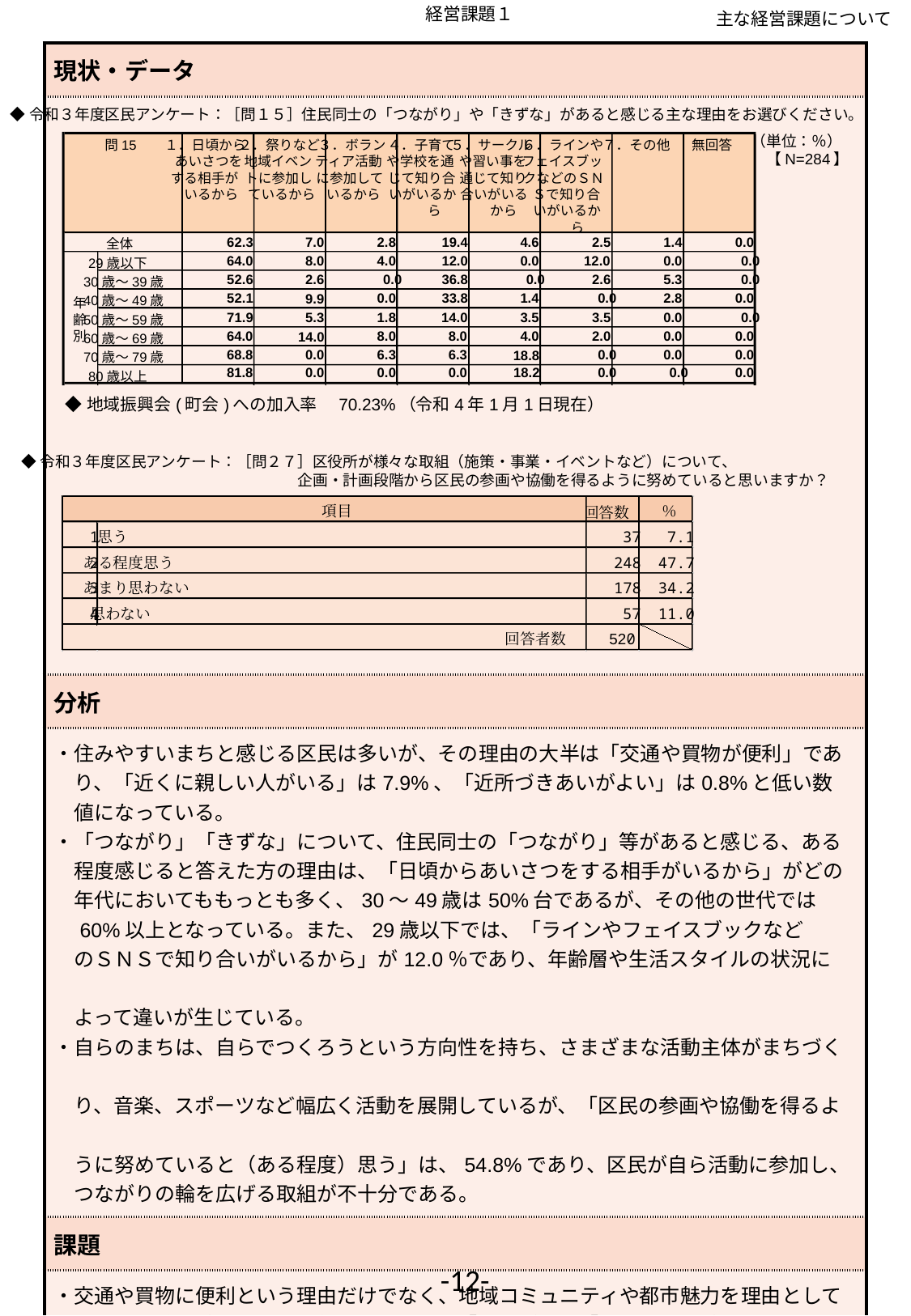

経営課題１
主な経営課題について
| 現状・データ |
| --- |
| ◆地域振興会(町会)への加入率　70.23%（令和4年1月1日現在） |
| 分析 |
| ・住みやすいまちと感じる区民は多いが、その理由の大半は「交通や買物が便利」であ 　り、「近くに親しい人がいる」は7.9%、「近所づきあいがよい」は0.8%と低い数 　値になっている。 ・「つながり」「きずな」について、住民同士の「つながり」等があると感じる、ある 　程度感じると答えた方の理由は、「日頃からあいさつをする相手がいるから」がどの 　年代においてももっとも多く、30～49歳は50%台であるが、その他の世代では 　60%以上となっている。また、29歳以下では、「ラインやフェイスブックなど 　のＳＮＳで知り合いがいるから」が12.0％であり、年齢層や生活スタイルの状況に　　 　よって違いが生じている。 ・自らのまちは、自らでつくろうという方向性を持ち、さまざまな活動主体がまちづく　 　り、音楽、スポーツなど幅広く活動を展開しているが、「区民の参画や協働を得るよ　 　うに努めていると（ある程度）思う」は、54.8%であり、区民が自ら活動に参加し、 　つながりの輪を広げる取組が不十分である。 |
| 課題 |
| ・交通や買物に便利という理由だけでなく、地域コミュニティや都市魅力を理由として 　まちに愛着を感じ、また、年齢を問わず、「つながり」「きずな」を感じるまちづく 　りへの取組が不足している。 ・感染症の拡大状況により、予定事業の中止や縮小、運営方法の変更などが生じたため、　 　各種事業開催について区民からの要望も多く、現状を踏まえた開催方法の検討が必要。 |

◆令和３年度区民アンケート：［問１５］住民同士の「つながり」や「きずな」があると感じる主な理由をお選びください。

問15
１．日頃から
２．祭りなど
３．ボラン
４．子育て
５．サークル
６．ラインや
７．その他
無回答
あいさつを
地域イベン
ティア活動
や学校を通
や習い事を
フェイスブッ
する相手が
トに参加し
に参加して
じて知り合
通じて知り
クなどのＳＮ
いるから
ているから
いるから
いがいるか
合いがいる
Ｓで知り合
ら
から
いがいるか
ら

62.3
7.0
2.8
19.4
4.6
2.5
1.4
0.0
全体

64.0

8.0
4.0
12.0
0.0
0.0
0.0
12.0
29歳以下

52.6
2.6
0.0
36.8
0.0
2.6
5.3
0.0
30歳～39歳

52.1
0.0
33.8
1.4
0.0
2.8
0.0
9.9
40歳～49歳
年

71.9
5.3
1.8
14.0
3.5
3.5
0.0
0.0
齢
50歳～59歳

別
64.0
8.0
8.0
4.0
2.0
0.0
0.0
14.0
60歳～69歳

68.8
0.0
6.3
6.3
0.0
0.0
0.0
18.8
70歳～79歳

81.8
0.0
0.0
0.0
18.2
0.0
0.0
0.0
80歳以上

（単位：％）
　【N=284】
◆令和３年度区民アンケート：［問２７］区役所が様々な取組（施策・事業・イベントなど）について、
　　　　　　　　　　　　　　　　　　 企画・計画段階から区民の参画や協働を得るように努めていると思いますか？

項目
％
回答数

1
思う
37
7.1

2
ある程度思う
248
47.7

3
あまり思わない
178
34.2

4
思わない
57
11.0

回答者数
520

-12-